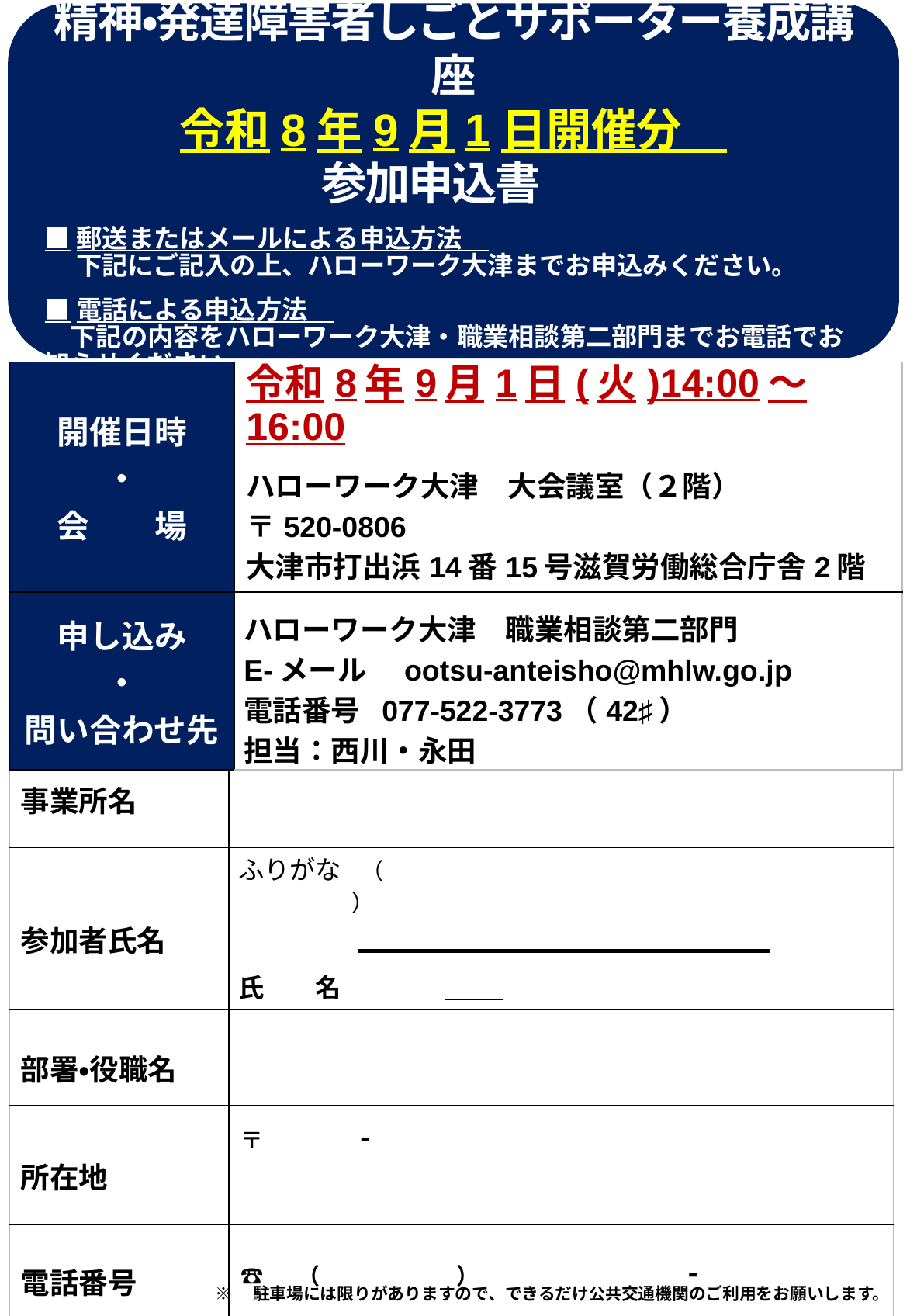

精神・発達障害者しごとサポーター養成講座
令和8年9月1日開催分
参加申込書

■郵送またはメールによる申込方法
　 下記にご記入の上、ハローワーク大津までお申込みください。

■電話による申込方法
　下記の内容をハローワーク大津・職業相談第二部門までお電話でお知らせください。
| 開催日時 ・ 会　　場 | 令和8年9月1日(火)14:00～16:00 ハローワーク大津　大会議室（２階） 〒520-0806　 大津市打出浜14番15号滋賀労働総合庁舎2階 |
| --- | --- |
| 申し込み ・ 問い合わせ先 | ハローワーク大津　職業相談第二部門 E-メール　ootsu-anteisho@mhlw.go.jp 電話番号 077-522-3773（42♯）　　 担当：西川・永田 |
| 事業所名 |  |
| --- | --- |
| 参加者氏名 | ふりがな　（　　　　　　　　　　　　　　　　　　　　　　　　　　　） 氏　　名 |
| 部署・役職名 |  |
| 所在地 | 〒 　 - |
| 電話番号 | ☎ 　（　　　　　　）　　　　　　　　 - |
※　駐車場には限りがありますので、できるだけ公共交通機関のご利用をお願いします。